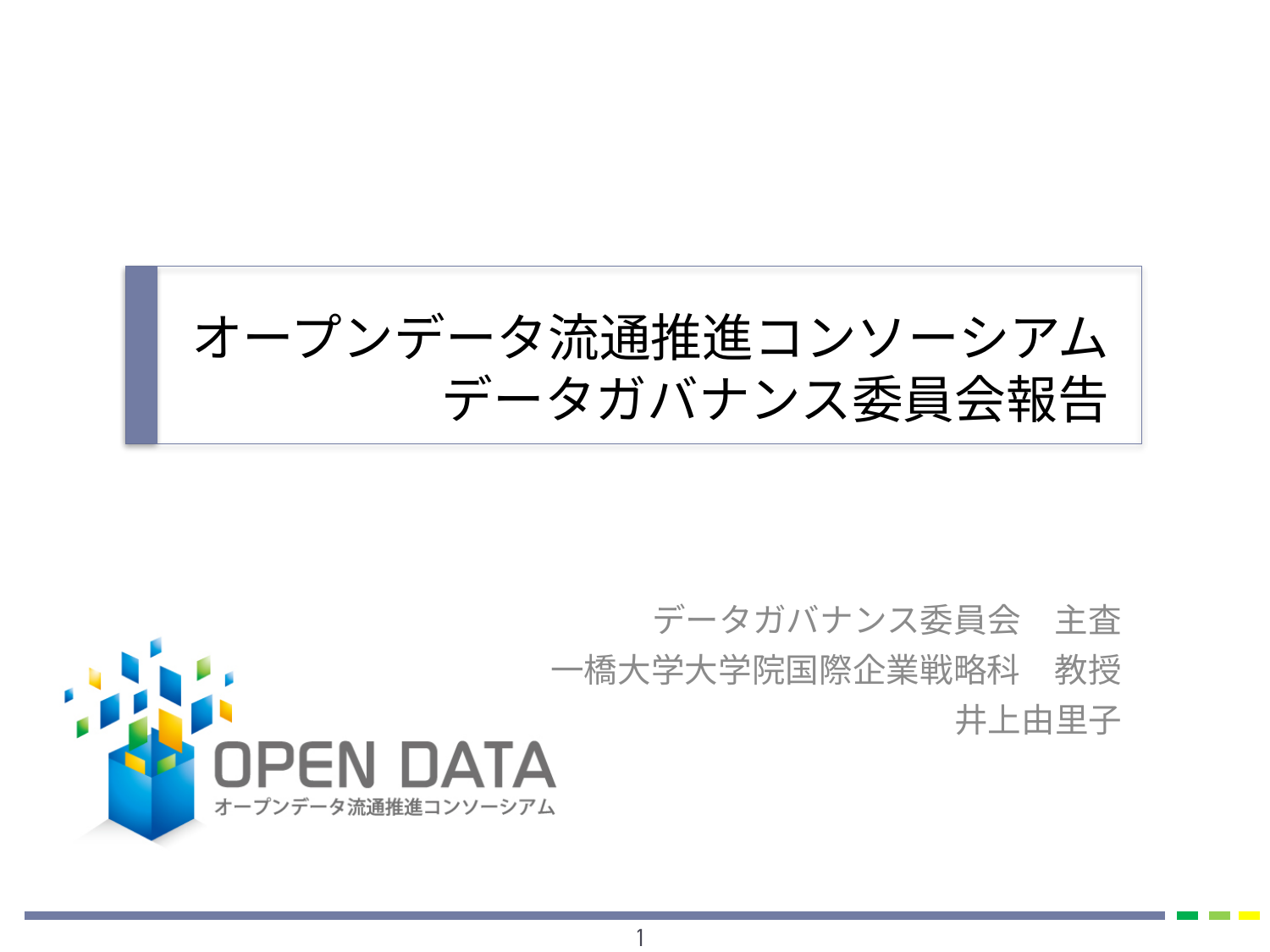

# オープンデータ流通推進コンソーシアム データガバナンス委員会報告
データガバナンス委員会　主査
一橋大学大学院国際企業戦略科　教授
井上由里子
1